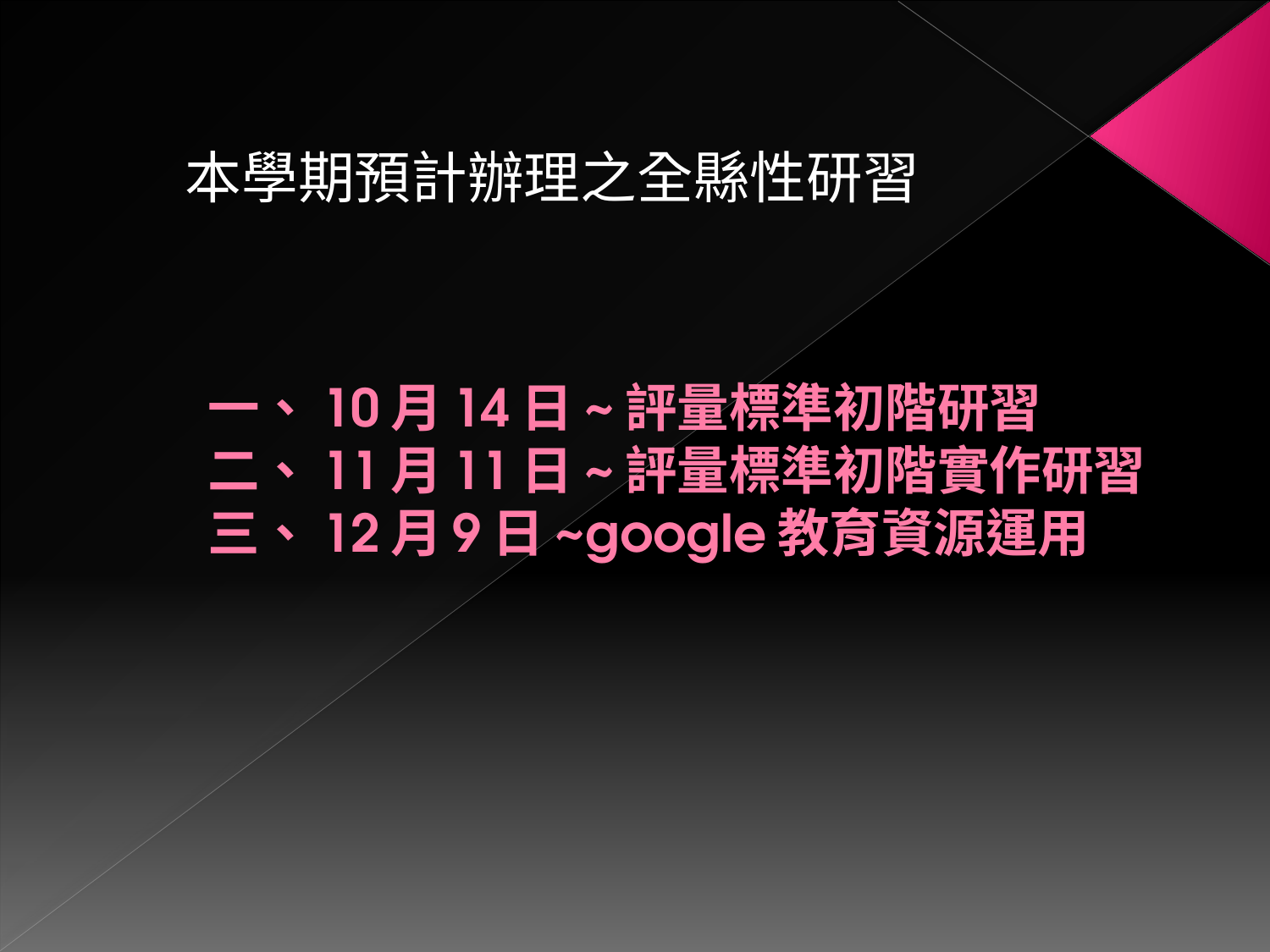

本學期預計辦理之全縣性研習
# 一、10月14日~評量標準初階研習 二、11月11日~評量標準初階實作研習 三、12月9日~google教育資源運用